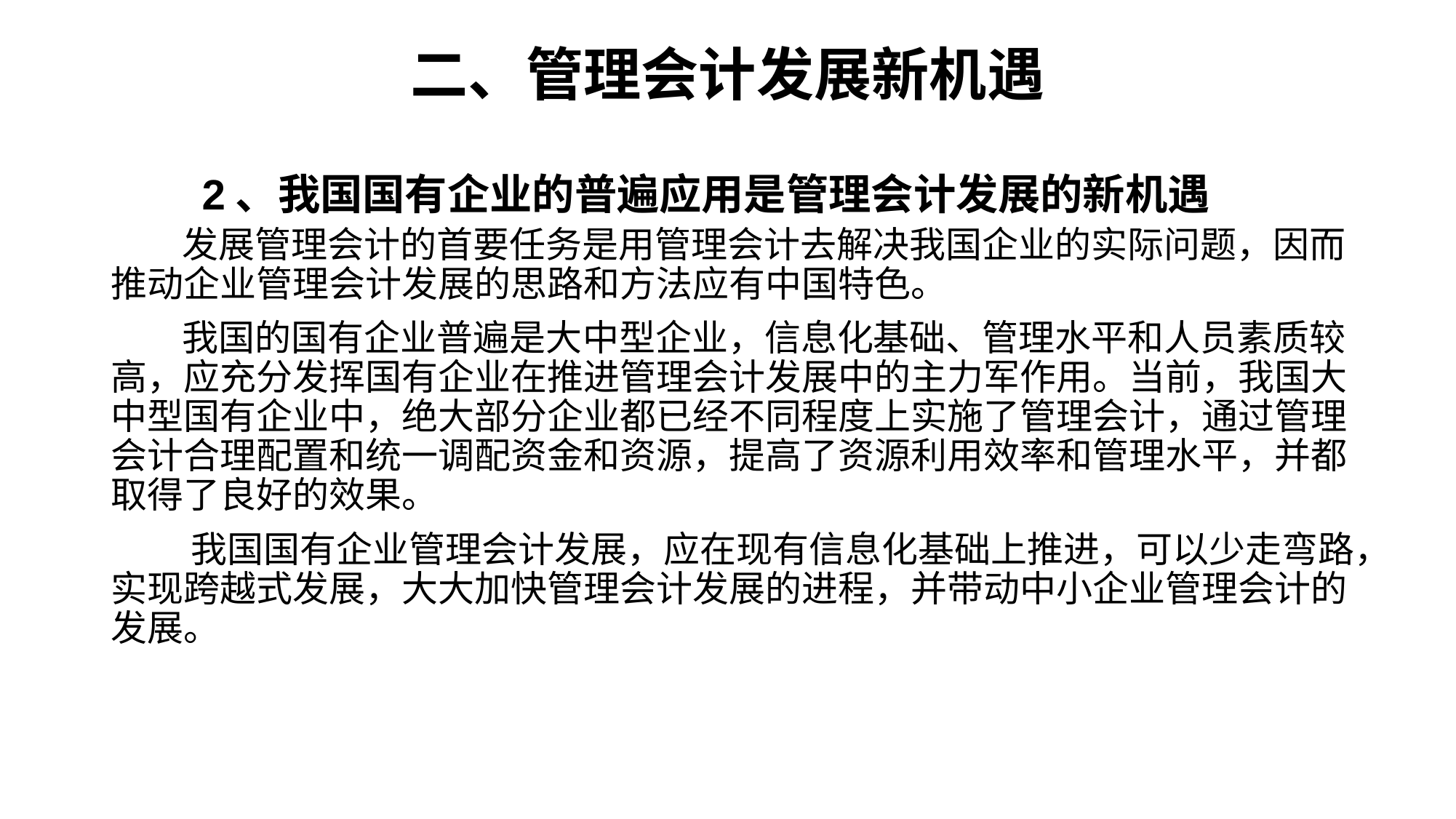

# 二、管理会计发展新机遇
          2、我国国有企业的普遍应用是管理会计发展的新机遇
           发展管理会计的首要任务是用管理会计去解决我国企业的实际问题，因而推动企业管理会计发展的思路和方法应有中国特色。
           我国的国有企业普遍是大中型企业，信息化基础、管理水平和人员素质较高，应充分发挥国有企业在推进管理会计发展中的主力军作用。当前，我国大中型国有企业中，绝大部分企业都已经不同程度上实施了管理会计，通过管理会计合理配置和统一调配资金和资源，提高了资源利用效率和管理水平，并都取得了良好的效果。
            我国国有企业管理会计发展，应在现有信息化基础上推进，可以少走弯路，实现跨越式发展，大大加快管理会计发展的进程，并带动中小企业管理会计的发展。